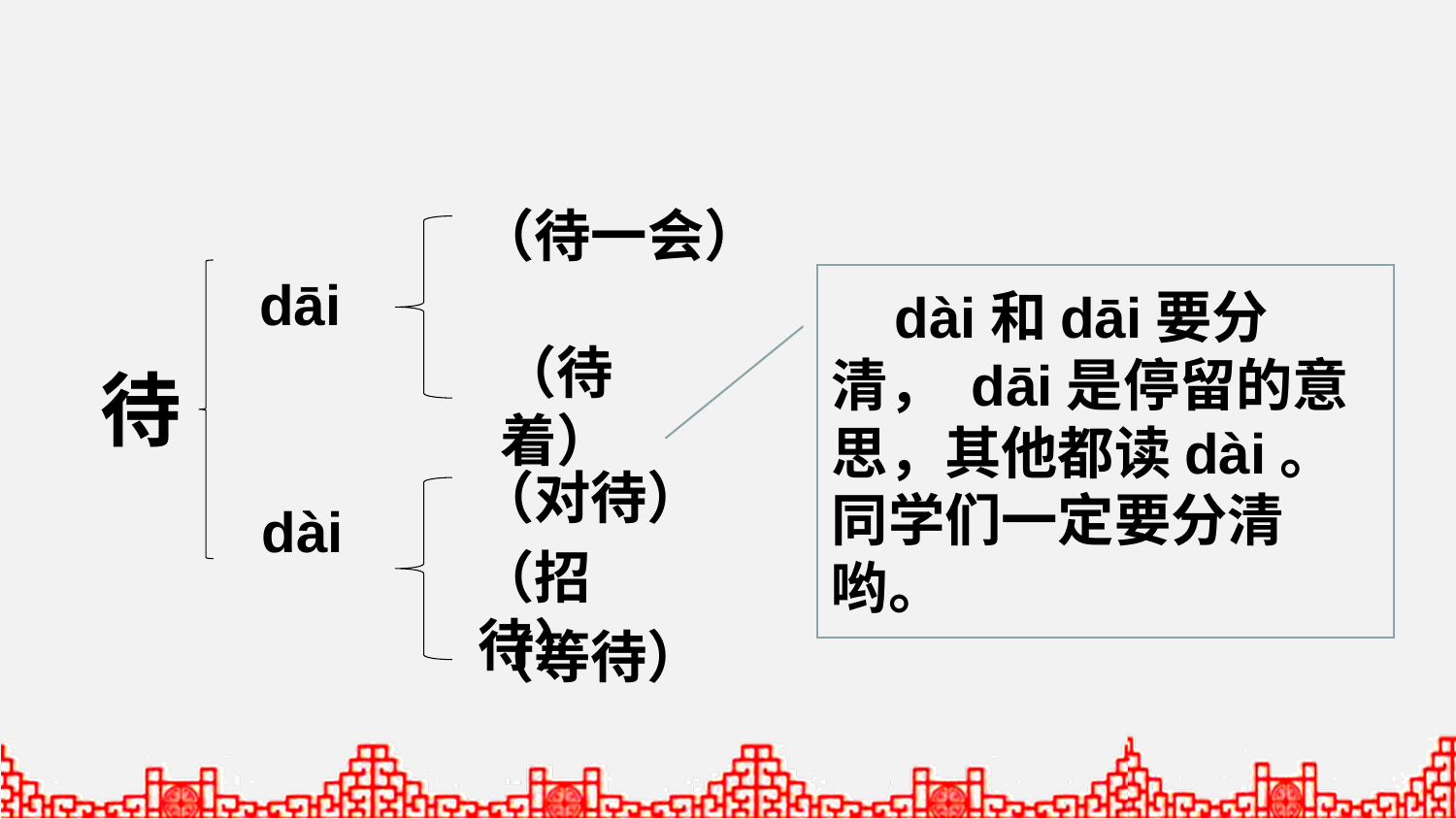

（待一会）

dāi
    dài和dāi要分清， dāi是停留的意思，其他都读dài。同学们一定要分清哟。
（待着）
待
（对待）

dài
（招待）
（等待）